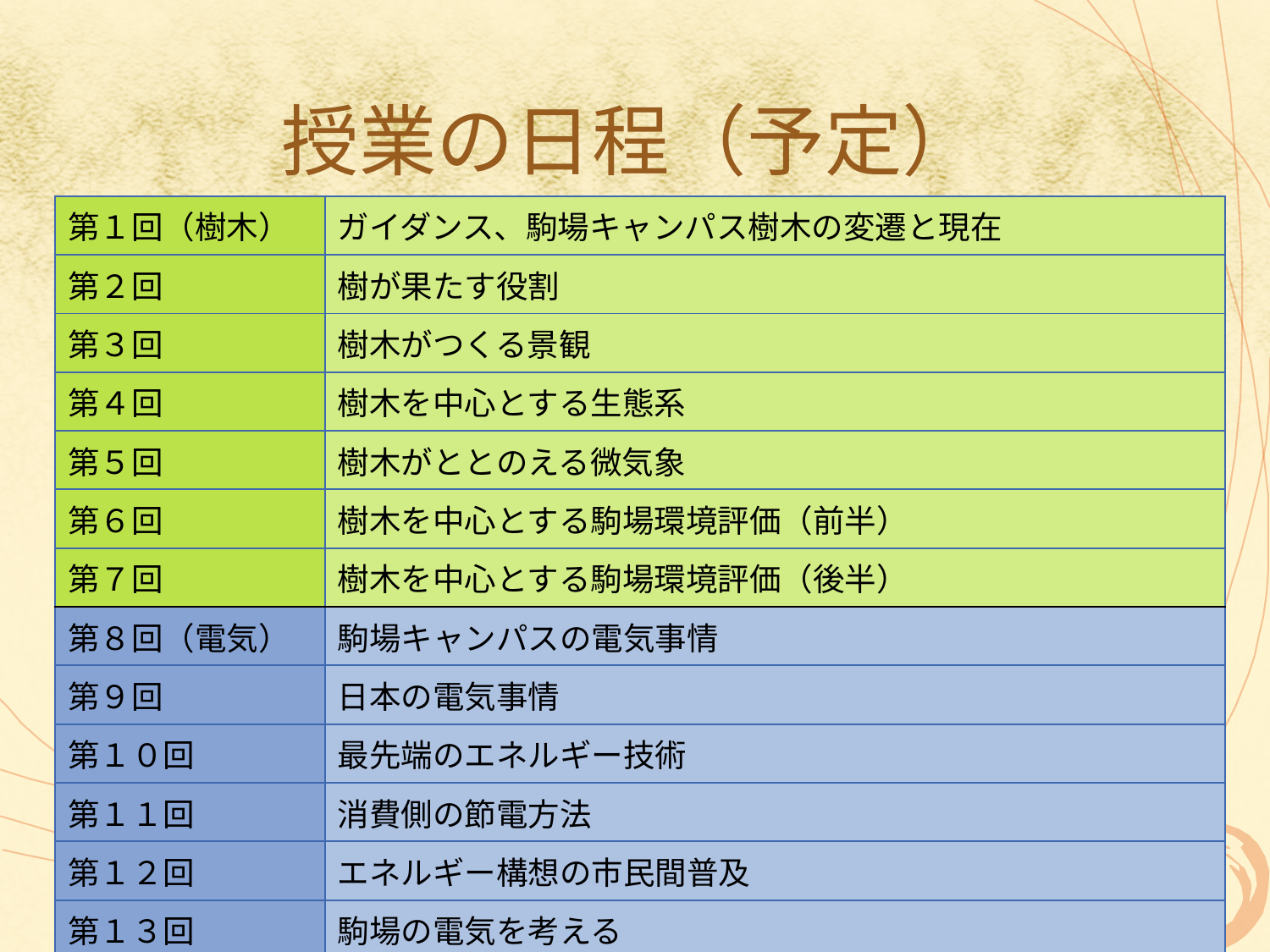

# 授業の日程（予定）
| 第１回（樹木） | ガイダンス、駒場キャンパス樹木の変遷と現在 |
| --- | --- |
| 第２回 | 樹が果たす役割 |
| 第３回 | 樹木がつくる景観 |
| 第４回 | 樹木を中心とする生態系 |
| 第５回 | 樹木がととのえる微気象 |
| 第６回 | 樹木を中心とする駒場環境評価（前半） |
| 第７回 | 樹木を中心とする駒場環境評価（後半） |
| 第８回（電気） | 駒場キャンパスの電気事情 |
| 第９回 | 日本の電気事情 |
| 第１０回 | 最先端のエネルギー技術 |
| 第１１回 | 消費側の節電方法 |
| 第１２回 | エネルギー構想の市民間普及 |
| 第１３回 | 駒場の電気を考える |